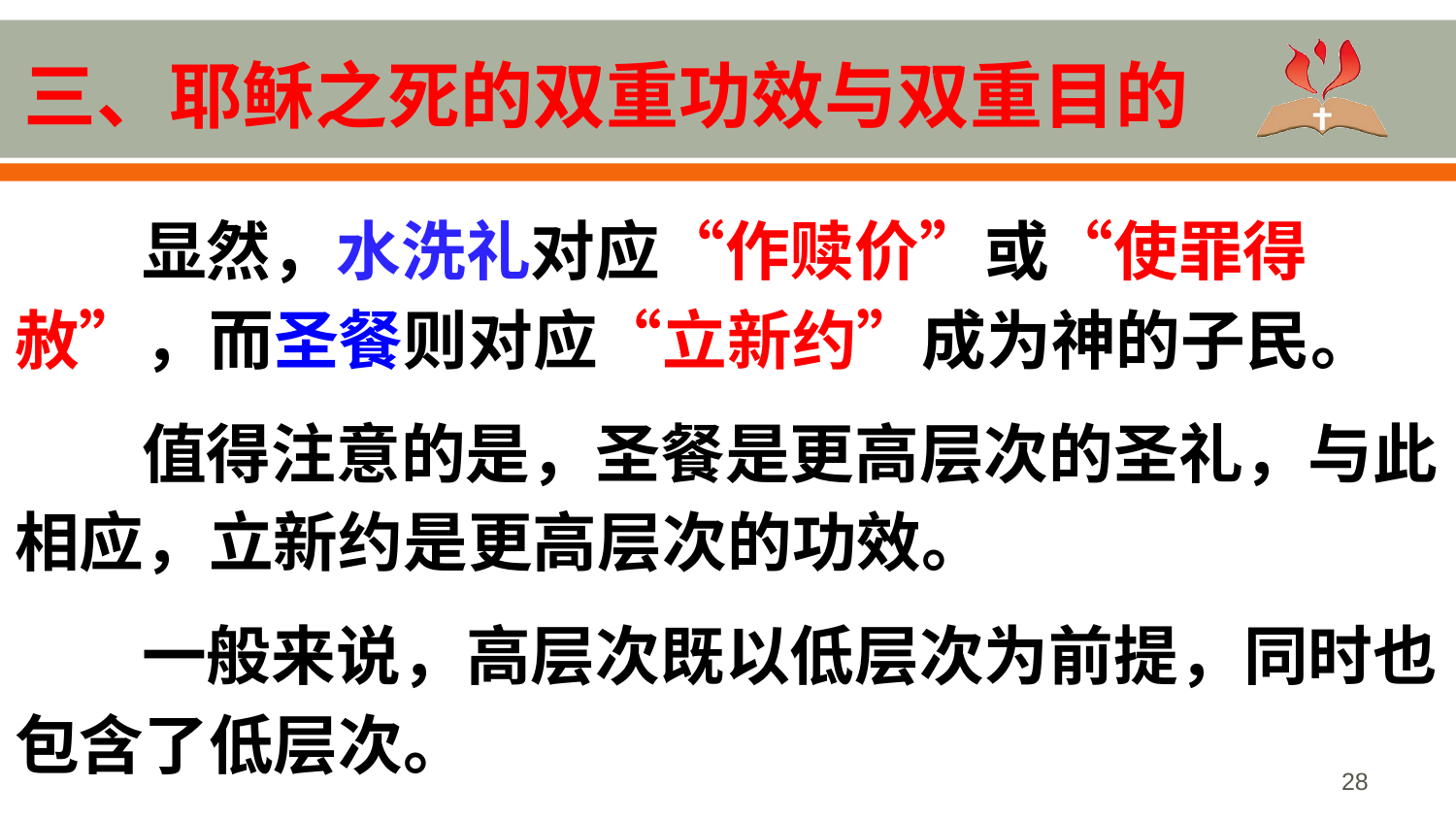

# 三、耶稣之死的双重功效与双重目的
显然，水洗礼对应“作赎价”或“使罪得赦”，而圣餐则对应“立新约”成为神的子民。
值得注意的是，圣餐是更高层次的圣礼，与此相应，立新约是更高层次的功效。
一般来说，高层次既以低层次为前提，同时也包含了低层次。

28